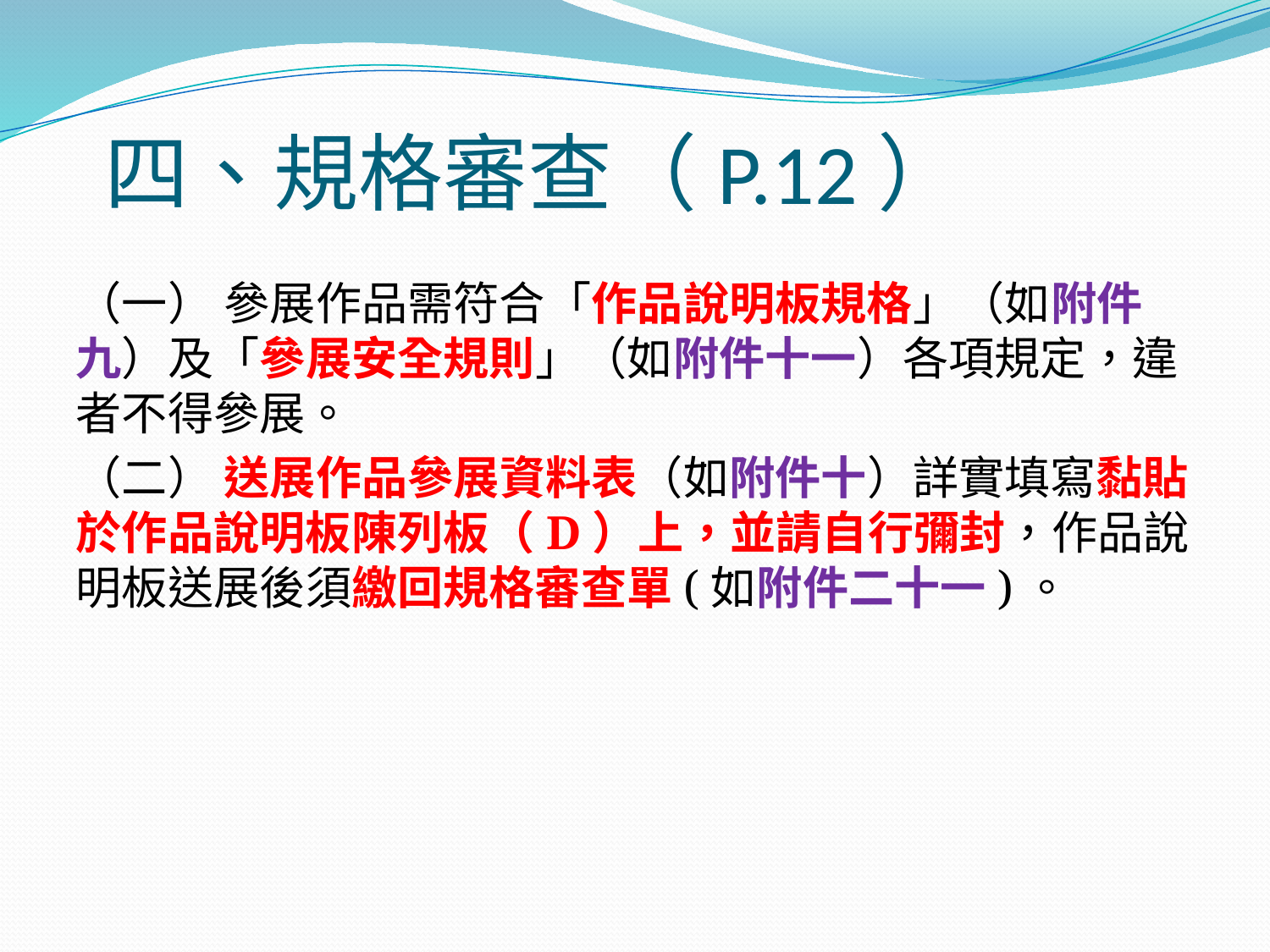

# 四、規格審查（P.12）
（一） 參展作品需符合「作品說明板規格」（如附件九）及「參展安全規則」（如附件十一）各項規定，違者不得參展。
（二） 送展作品參展資料表（如附件十）詳實填寫黏貼於作品說明板陳列板（D）上，並請自行彌封，作品說明板送展後須繳回規格審查單(如附件二十一)。